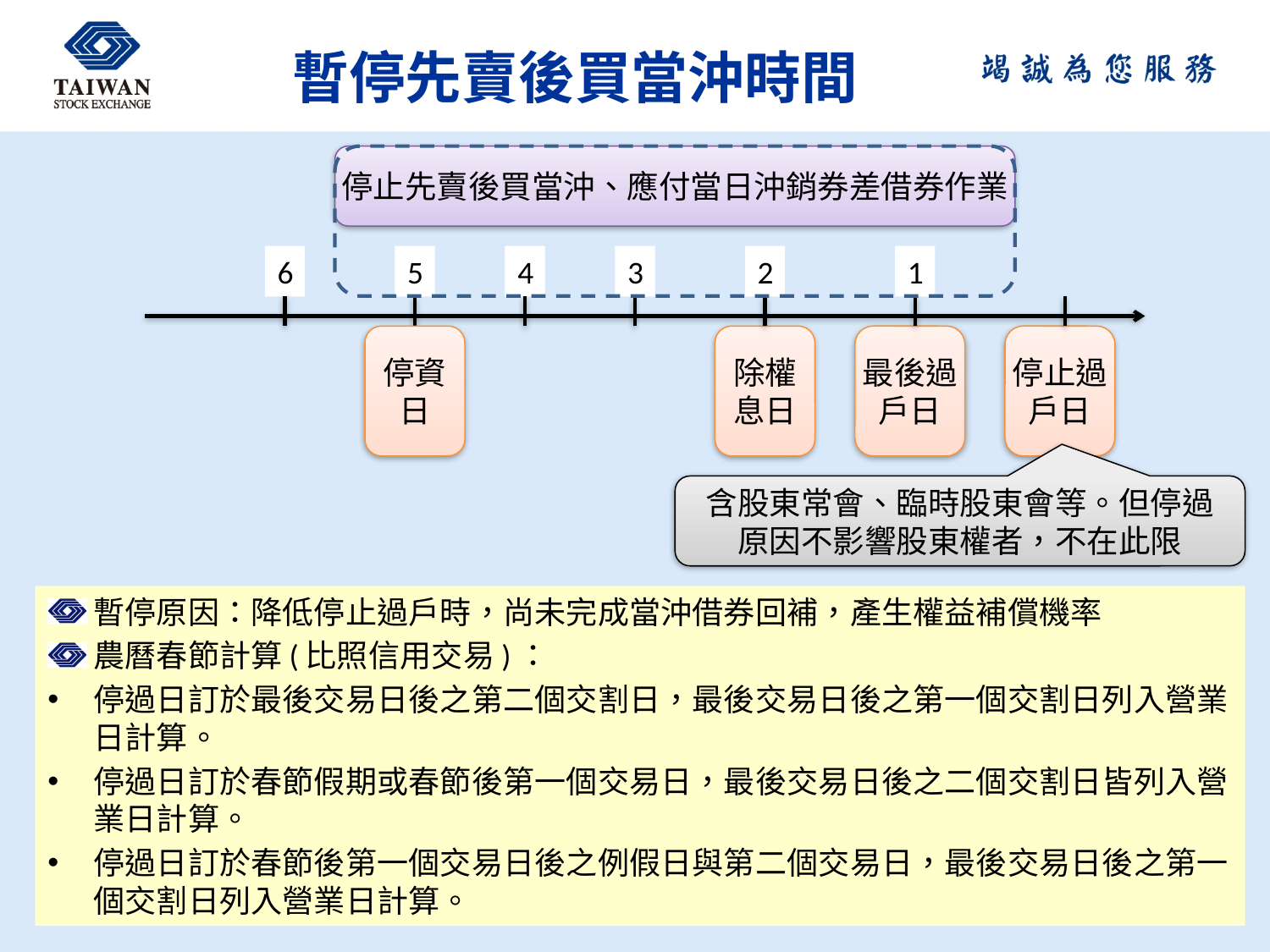

# 暫停先賣後買當沖時間
停止先賣後買當沖、應付當日沖銷券差借券作業

6
5
4
3
2
1
停資日
除權息日
最後過戶日
停止過戶日
含股東常會、臨時股東會等。但停過原因不影響股東權者，不在此限
暫停原因：降低停止過戶時，尚未完成當沖借券回補，產生權益補償機率
農曆春節計算(比照信用交易)：
停過日訂於最後交易日後之第二個交割日，最後交易日後之第一個交割日列入營業日計算。
停過日訂於春節假期或春節後第一個交易日，最後交易日後之二個交割日皆列入營業日計算。
停過日訂於春節後第一個交易日後之例假日與第二個交易日，最後交易日後之第一個交割日列入營業日計算。